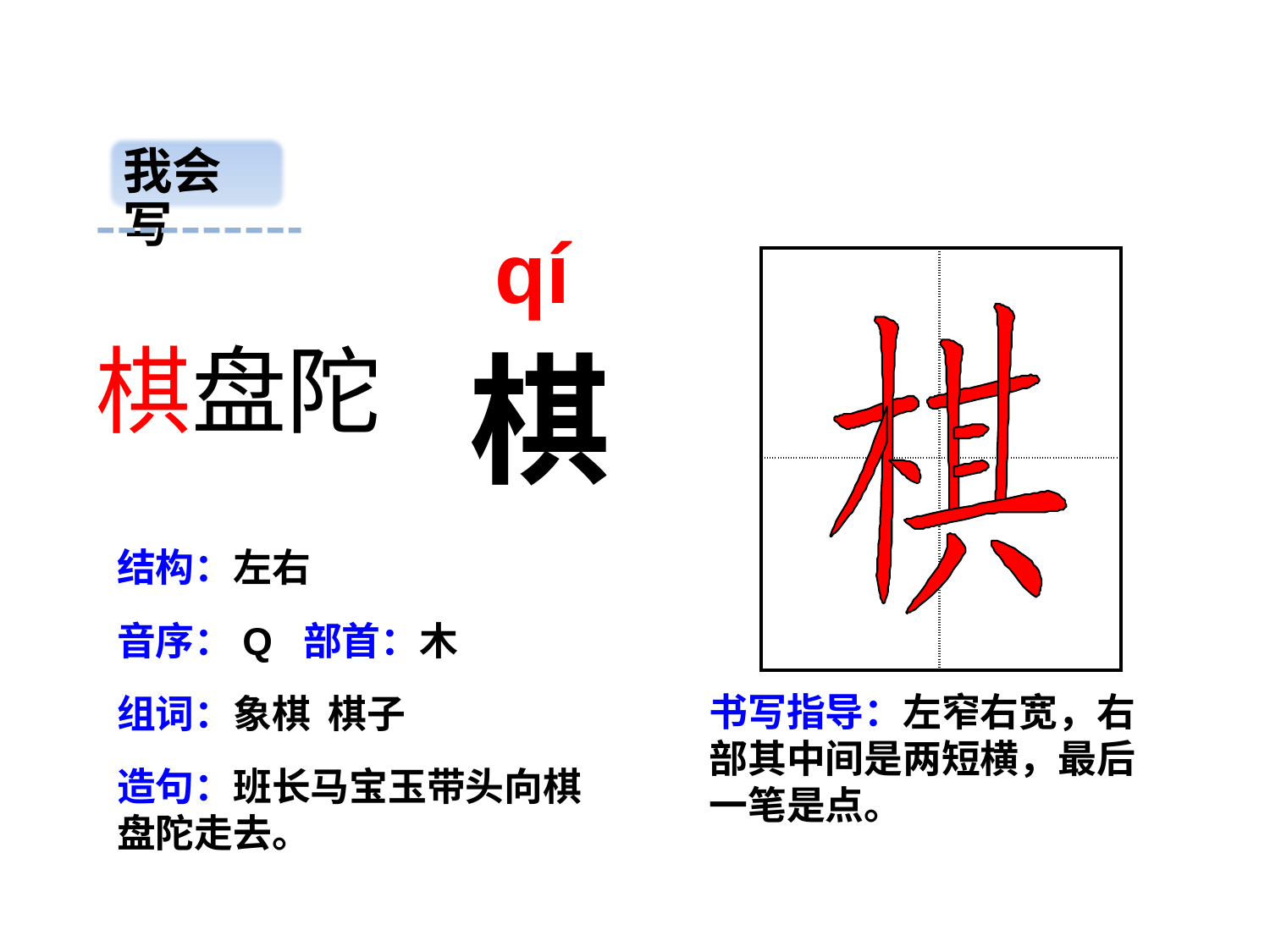

我会写

qí
|  |  |
| --- | --- |
|  |  |

棋盘陀
棋

结构：左右

音序：Q  部首：木
书写指导：左窄右宽，右部其中间是两短横，最后一笔是点。
组词：象棋  棋子
造句：班长马宝玉带头向棋盘陀走去。